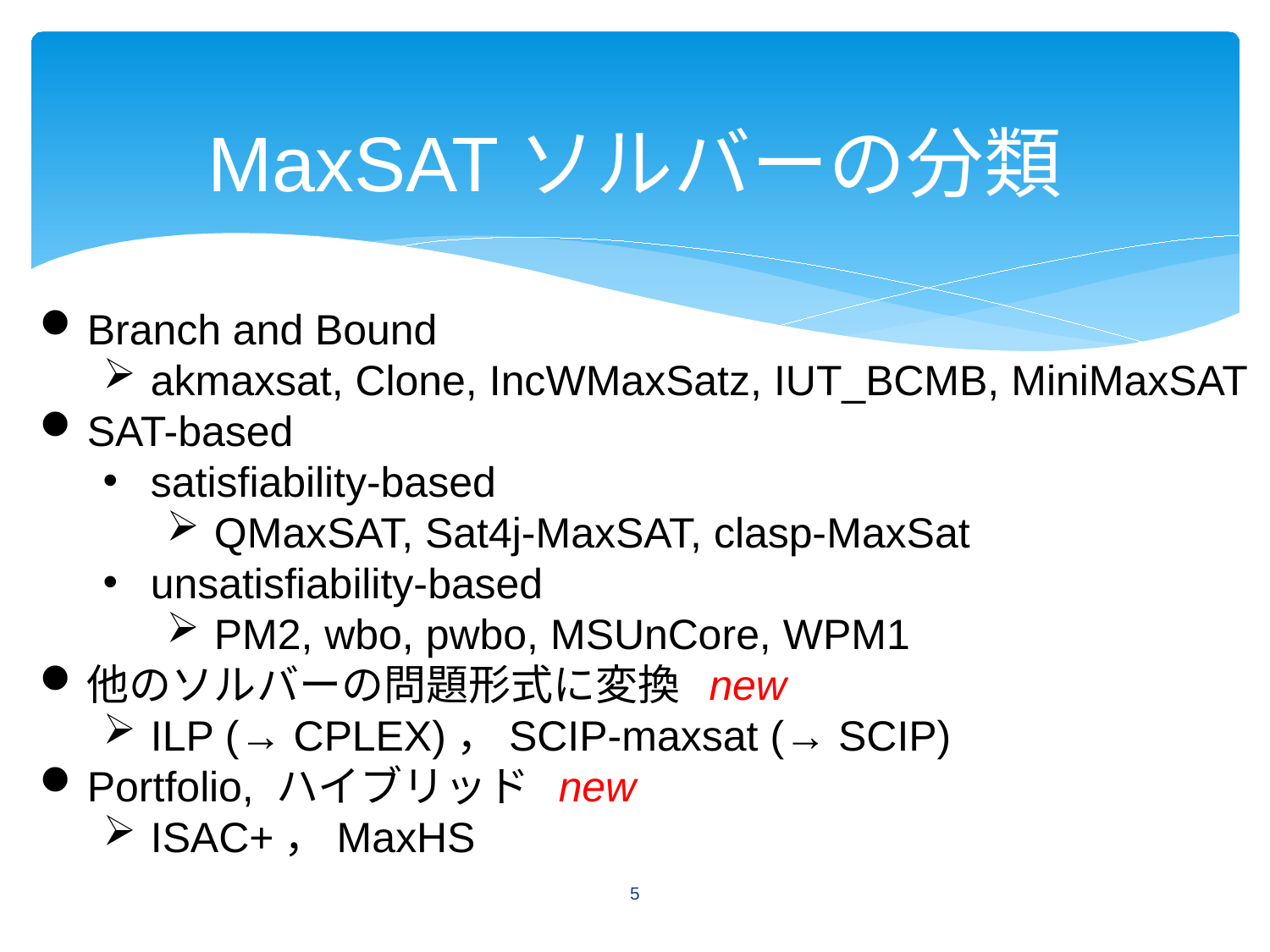

# MaxSATソルバーの分類
Branch and Bound
akmaxsat, Clone, IncWMaxSatz, IUT_BCMB, MiniMaxSAT
SAT-based
satisfiability-based
QMaxSAT, Sat4j-MaxSAT, clasp-MaxSat
unsatisfiability-based
PM2, wbo, pwbo, MSUnCore, WPM1
他のソルバーの問題形式に変換  new
ILP (→ CPLEX)，SCIP-maxsat (→ SCIP)
Portfolio, ハイブリッド  new
ISAC+，MaxHS
5